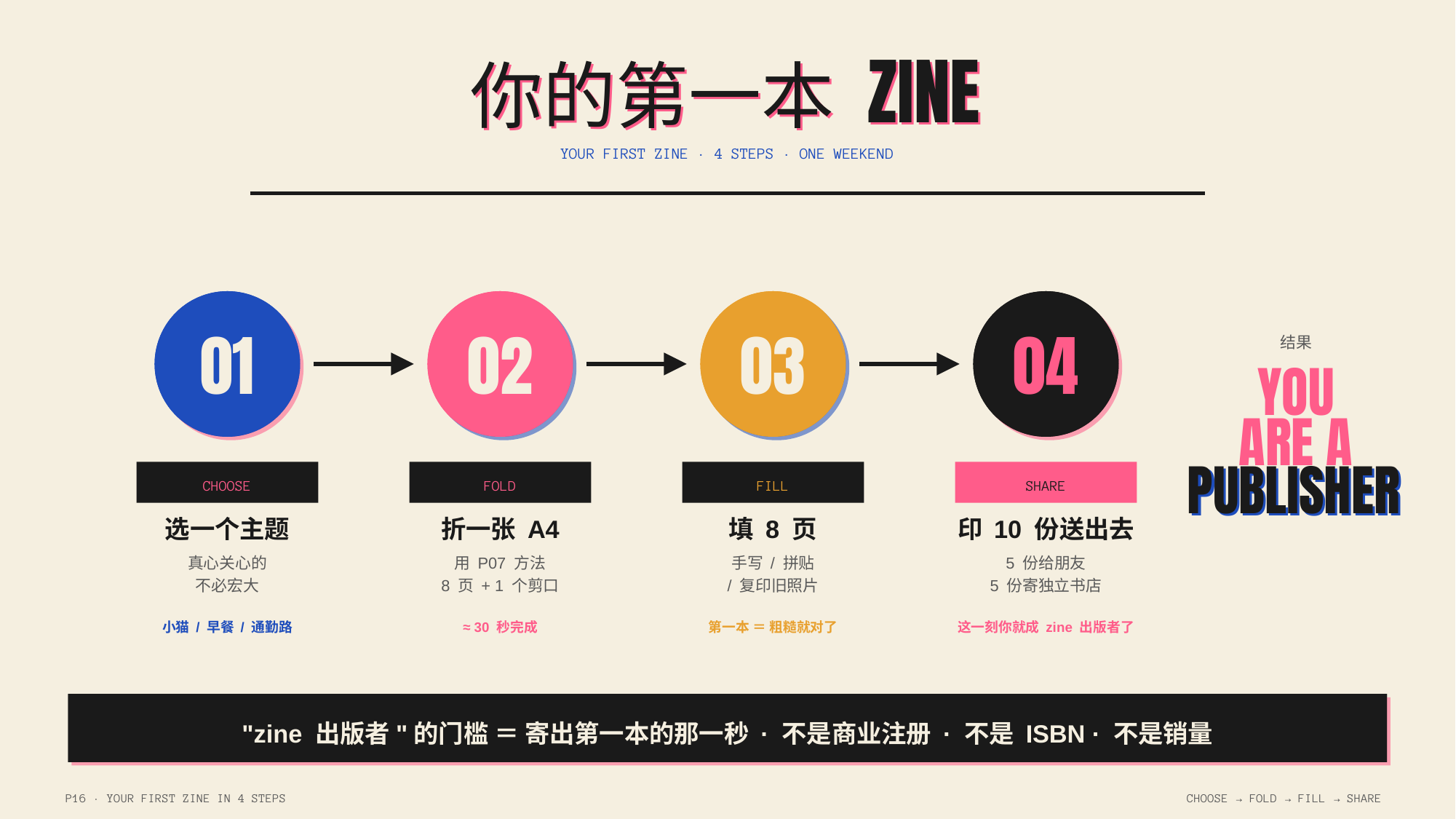

你的第一本 ZINE
你的第一本 ZINE
YOUR FIRST ZINE · 4 STEPS · ONE WEEKEND

01

CHOOSE
选一个主题
真心关心的
不必宏大
小猫 / 早餐 / 通勤路

02

FOLD
折一张 A4
用 P07 方法
8 页 + 1 个剪口
≈ 30 秒完成

03

FILL
填 8 页
手写 / 拼贴
/ 复印旧照片
第一本 ＝ 粗糙就对了

04

SHARE
印 10 份送出去
5 份给朋友
5 份寄独立书店
这一刻你就成 zine 出版者了
结果
YOU
ARE A
PUBLISHER
PUBLISHER

"zine 出版者"的门槛 ＝ 寄出第一本的那一秒 · 不是商业注册 · 不是 ISBN · 不是销量
P16 · YOUR FIRST ZINE IN 4 STEPS
CHOOSE → FOLD → FILL → SHARE